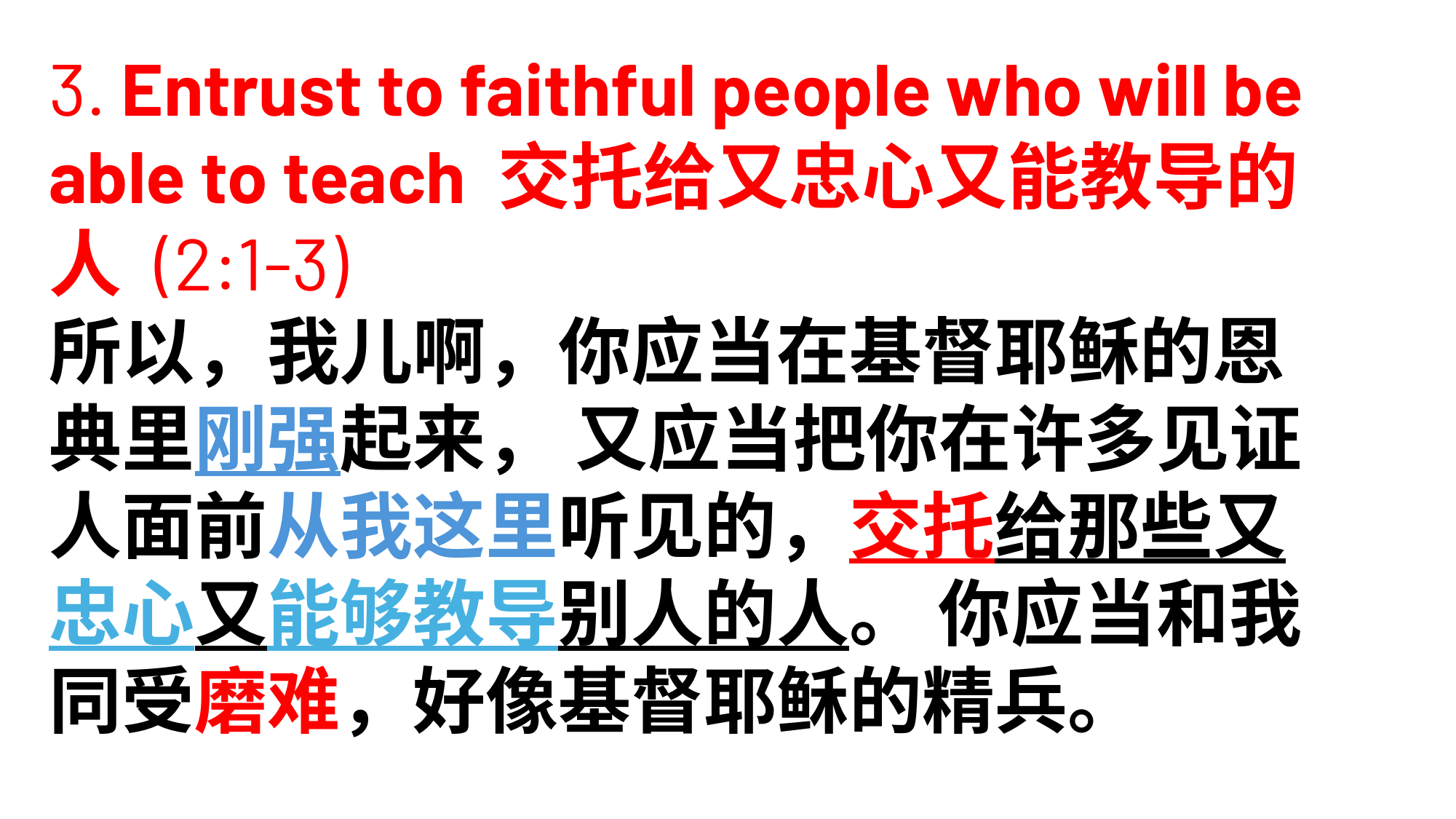

3. Entrust to faithful people who will be able to teach 交托给又忠心又能教导的人 (2:1-3)
所以，我儿啊，你应当在基督耶稣的恩典里刚强起来， 又应当把你在许多见证人面前从我这里听见的，交托给那些又忠心又能够教导别人的人。 你应当和我同受磨难，好像基督耶稣的精兵。